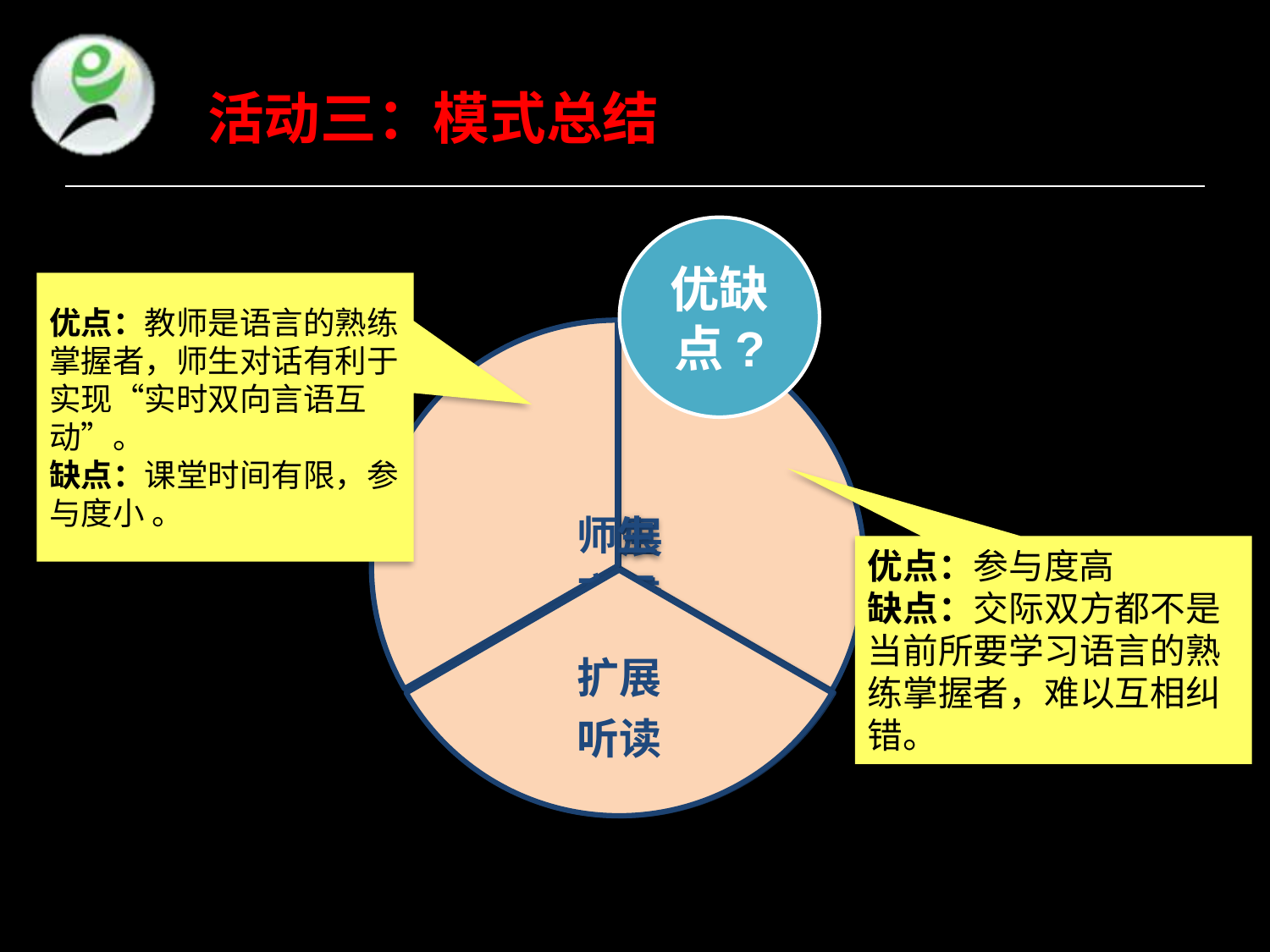

活动三：模式总结
优缺点?
生生
交际
扩展
听读
师生
交际
优点：教师是语言的熟练掌握者，师生对话有利于实现“实时双向言语互动”。
缺点：课堂时间有限，参与度小 。

扩展
听读
优点：参与度高
缺点：交际双方都不是当前所要学习语言的熟练掌握者，难以互相纠错。